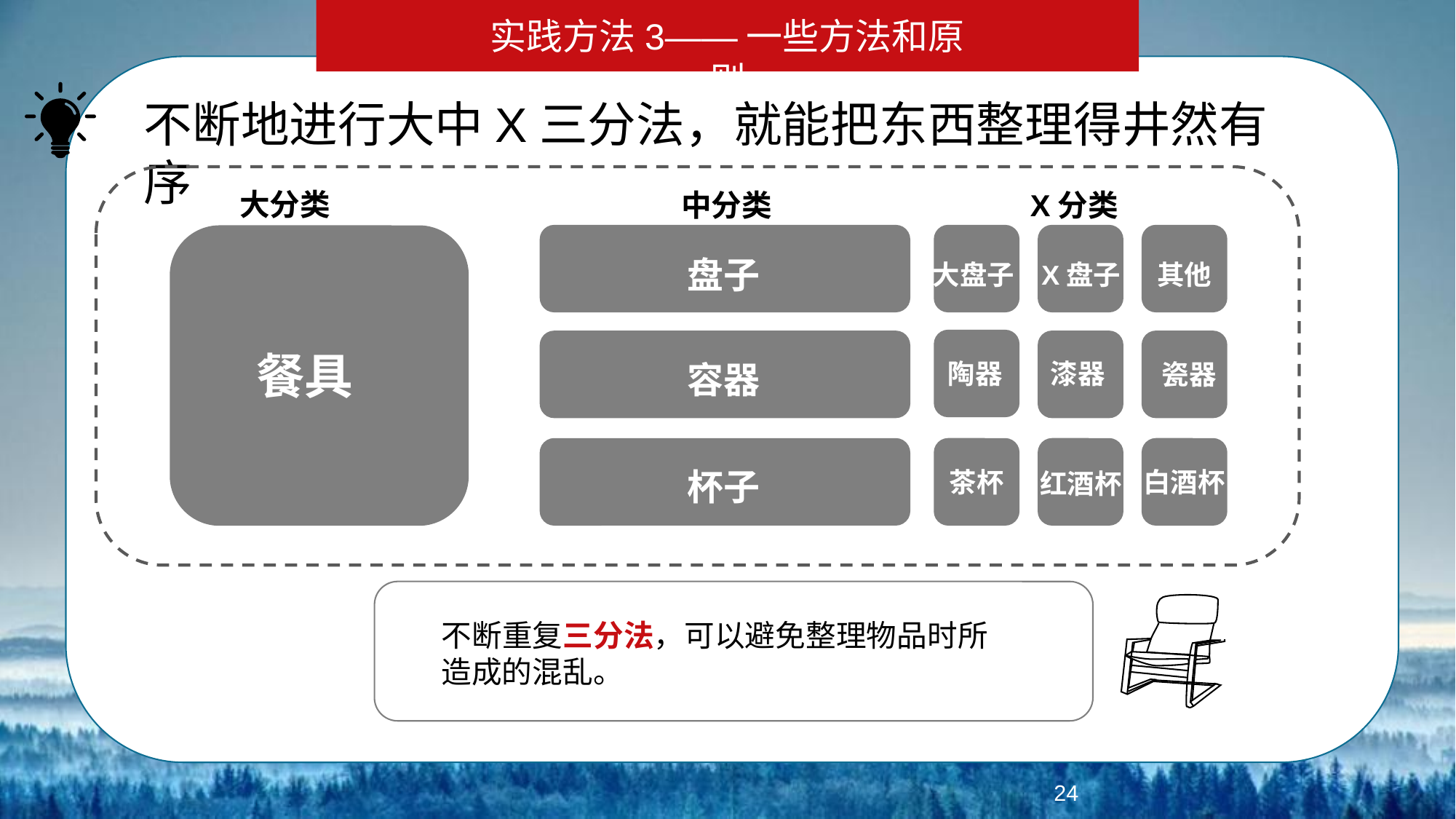

实践方法3——一些方法和原则

不断地进行大中X三分法，就能把东西整理得井然有序

大分类
中分类
X分类

盘子
X盘子
其他
大盘子

餐具
容器
陶器
漆器
瓷器

杯子
茶杯
白酒杯
红酒杯

不断重复三分法，可以避免整理物品时所造成的混乱。